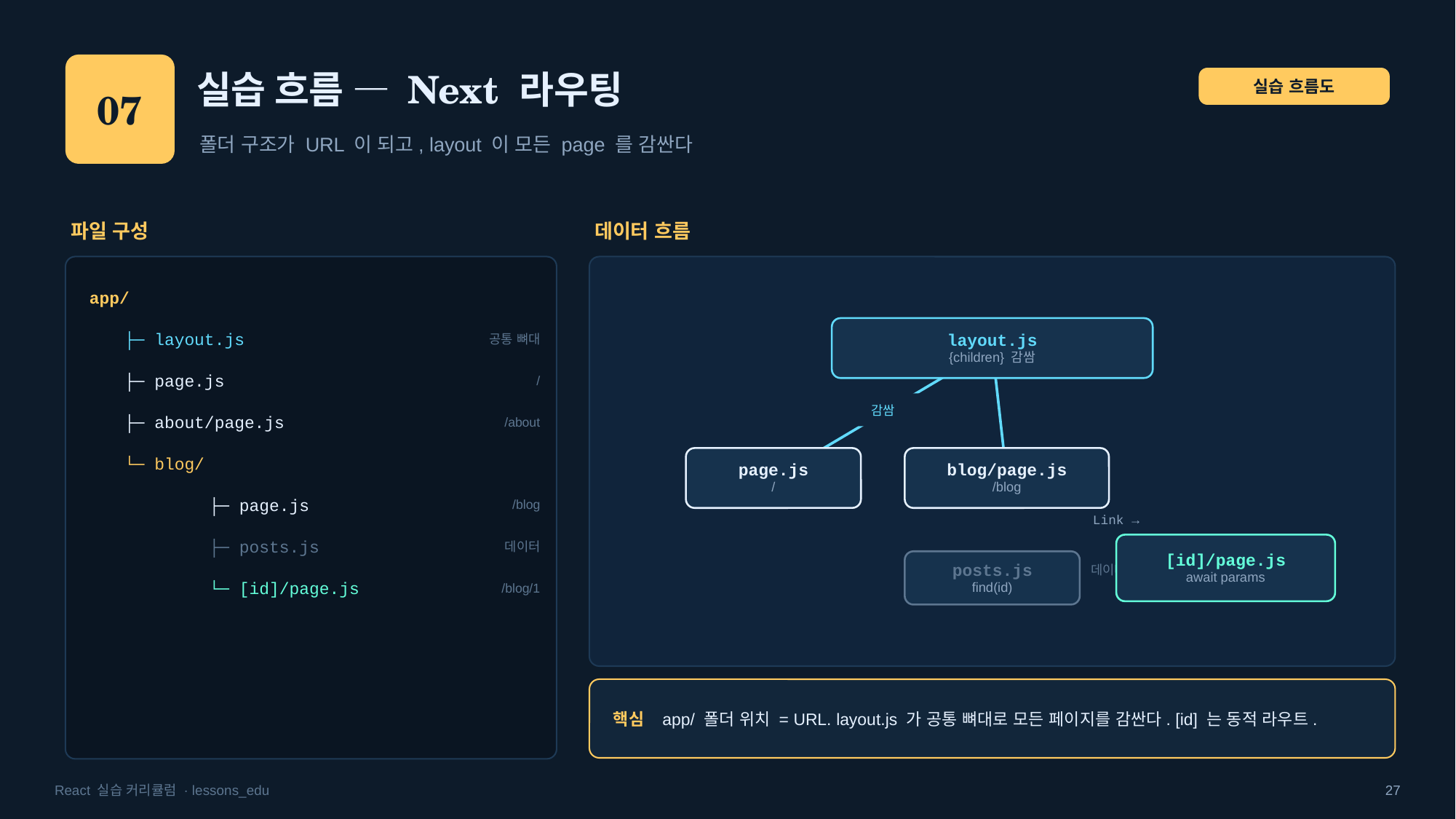

07
실습 흐름 — Next 라우팅
실습 흐름도
폴더 구조가 URL 이 되고, layout 이 모든 page 를 감싼다
파일 구성
데이터 흐름

app/
├─ layout.js
공통 뼈대

layout.js
{children} 감쌈
├─ page.js
/
감쌈
├─ about/page.js
/about
└─ blog/

page.js
/

blog/page.js
/blog
     ├─ page.js
/blog
Link →
     ├─ posts.js
데이터

[id]/page.js
await params

posts.js
find(id)
데이터
     └─ [id]/page.js
/blog/1

핵심   app/ 폴더 위치 = URL. layout.js 가 공통 뼈대로 모든 페이지를 감싼다. [id] 는 동적 라우트.
React 실습 커리큘럼 · lessons_edu
27